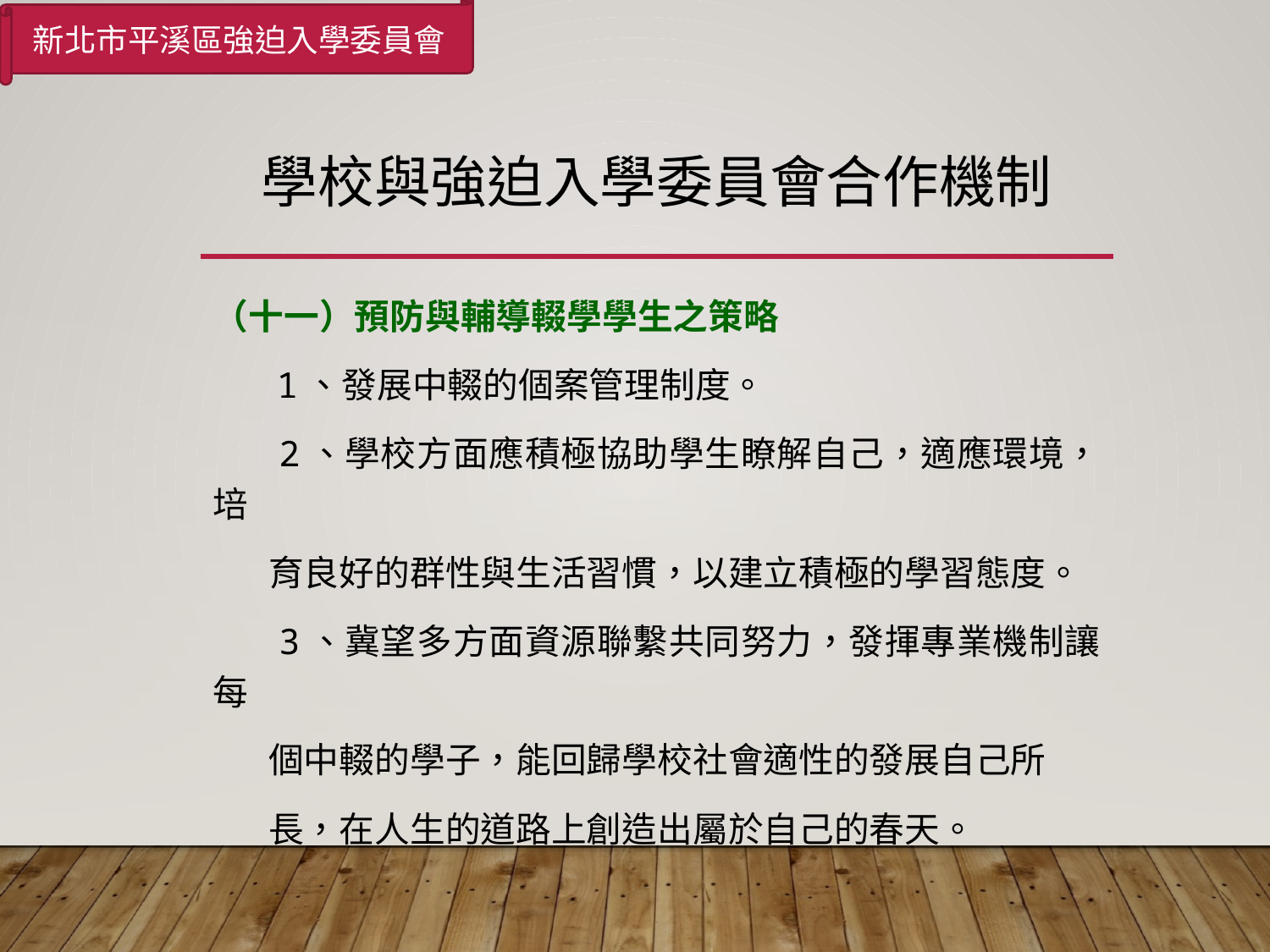

新北市平溪區強迫入學委員會
# 學校與強迫入學委員會合作機制
（十一）預防與輔導輟學學生之策略
   1、發展中輟的個案管理制度。
   2、學校方面應積極協助學生瞭解自己，適應環境，培
      育良好的群性與生活習慣，以建立積極的學習態度。
   3、冀望多方面資源聯繫共同努力，發揮專業機制讓每
      個中輟的學子，能回歸學校社會適性的發展自己所
      長，在人生的道路上創造出屬於自己的春天。